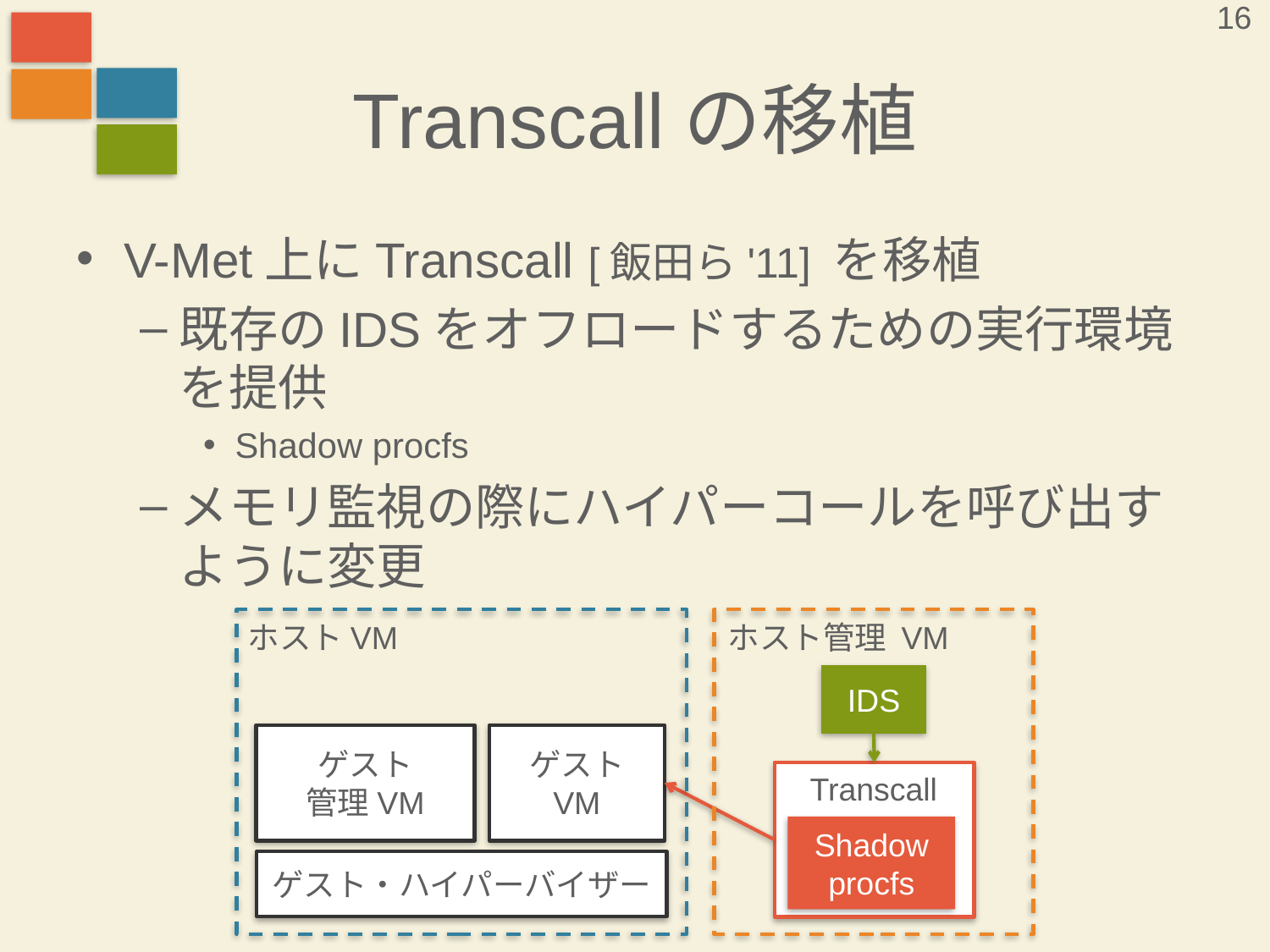

16
# Transcallの移植
V-Met上にTranscall [飯田ら'11] を移植
既存のIDSをオフロードするための実行環境を提供
Shadow procfs
メモリ監視の際にハイパーコールを呼び出すように変更

ホストVM
ホスト管理 VM
IDS

Transcall
Shadow
procfs

ゲスト
管理VM
ゲスト
VM
ゲスト・ハイパーバイザー